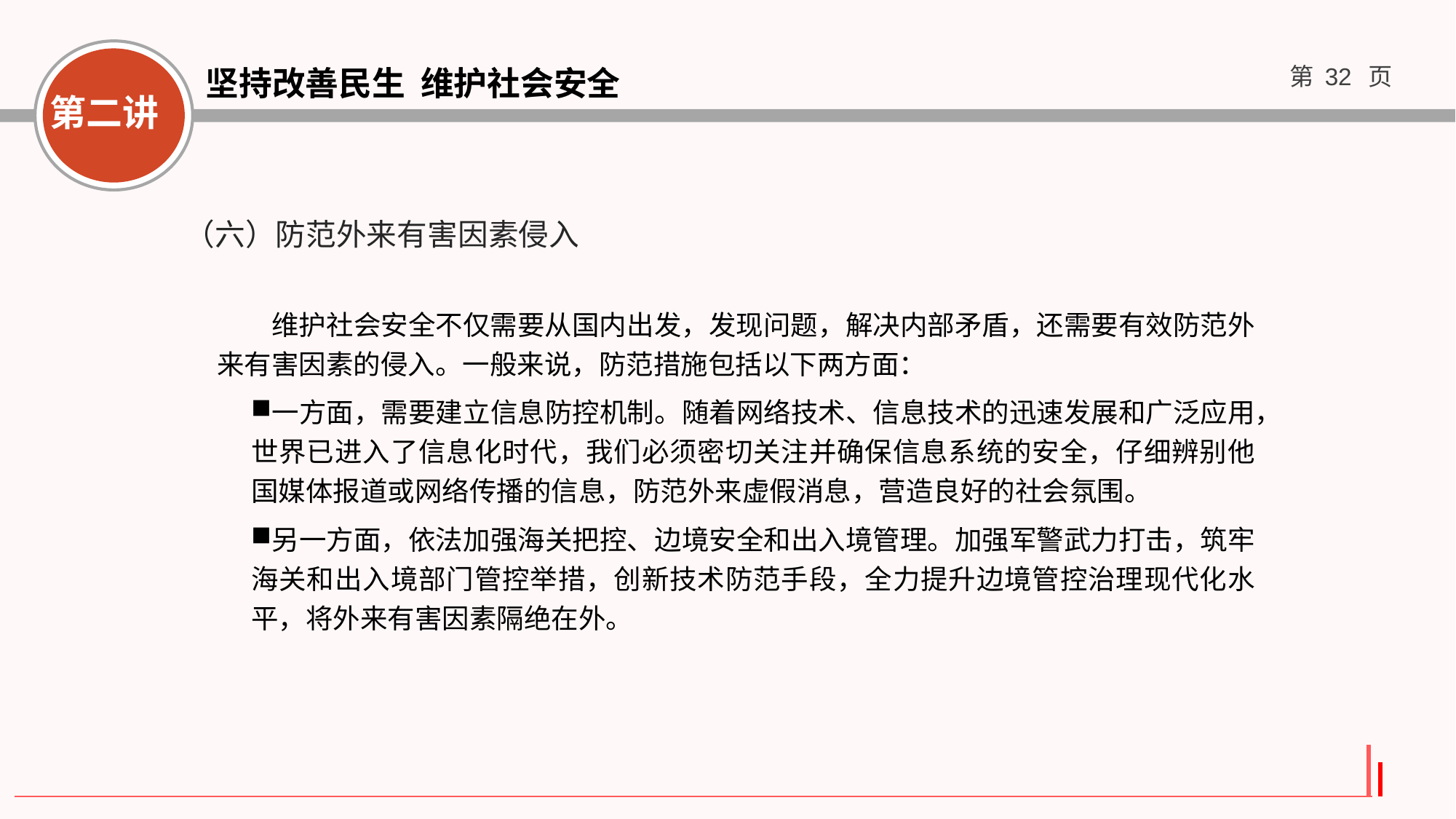

（六）防范外来有害因素侵入
维护社会安全不仅需要从国内出发，发现问题，解决内部矛盾，还需要有效防范外来有害因素的侵入。一般来说，防范措施包括以下两方面：
一方面，需要建立信息防控机制。随着网络技术、信息技术的迅速发展和广泛应用，世界已进入了信息化时代，我们必须密切关注并确保信息系统的安全，仔细辨别他国媒体报道或网络传播的信息，防范外来虚假消息，营造良好的社会氛围。
另一方面，依法加强海关把控、边境安全和出入境管理。加强军警武力打击，筑牢海关和出入境部门管控举措，创新技术防范手段，全力提升边境管控治理现代化水平，将外来有害因素隔绝在外。